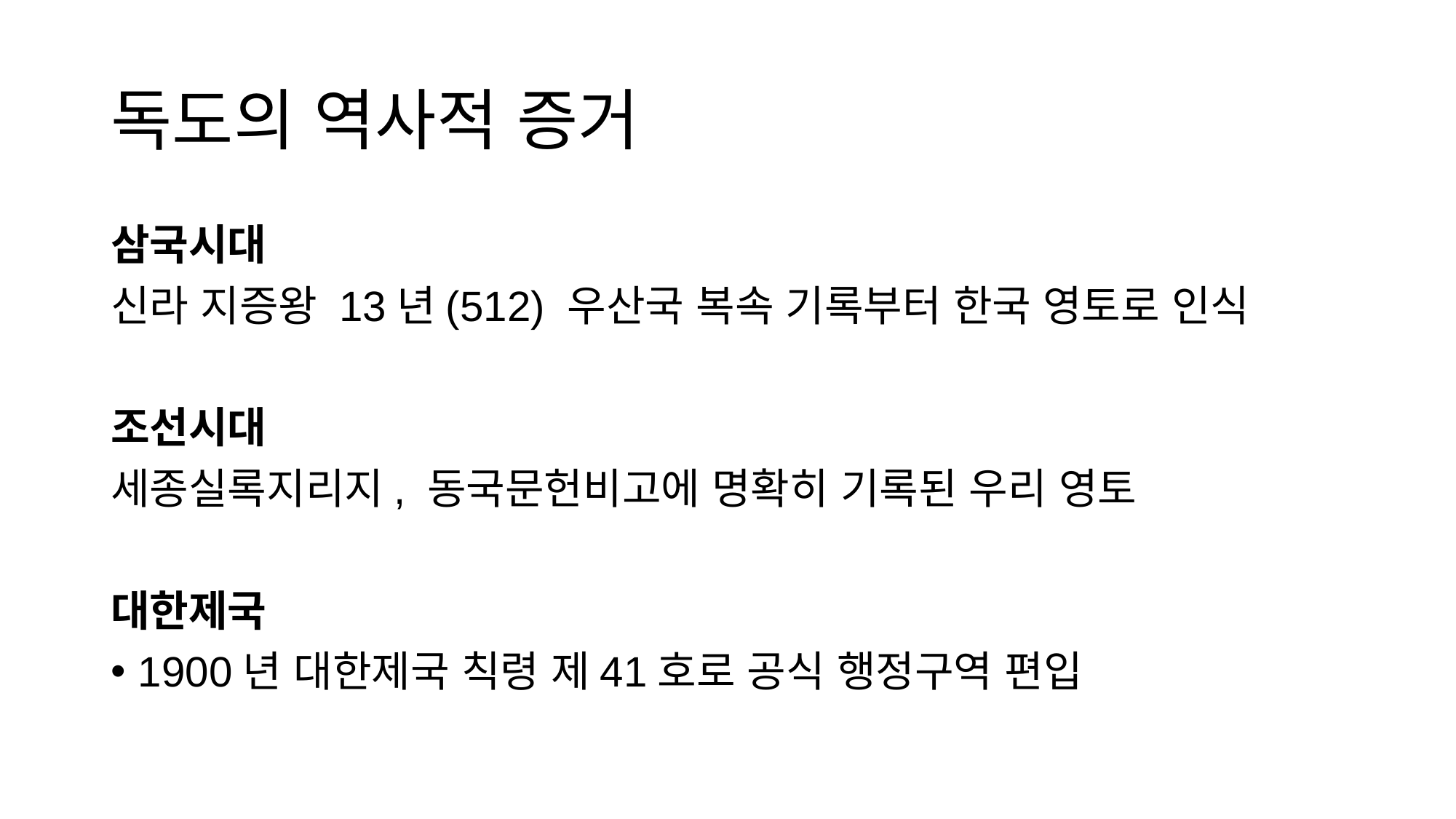

# 독도의 역사적 증거
삼국시대
신라 지증왕 13년(512) 우산국 복속 기록부터 한국 영토로 인식

조선시대
세종실록지리지, 동국문헌비고에 명확히 기록된 우리 영토

대한제국
1900년 대한제국 칙령 제41호로 공식 행정구역 편입